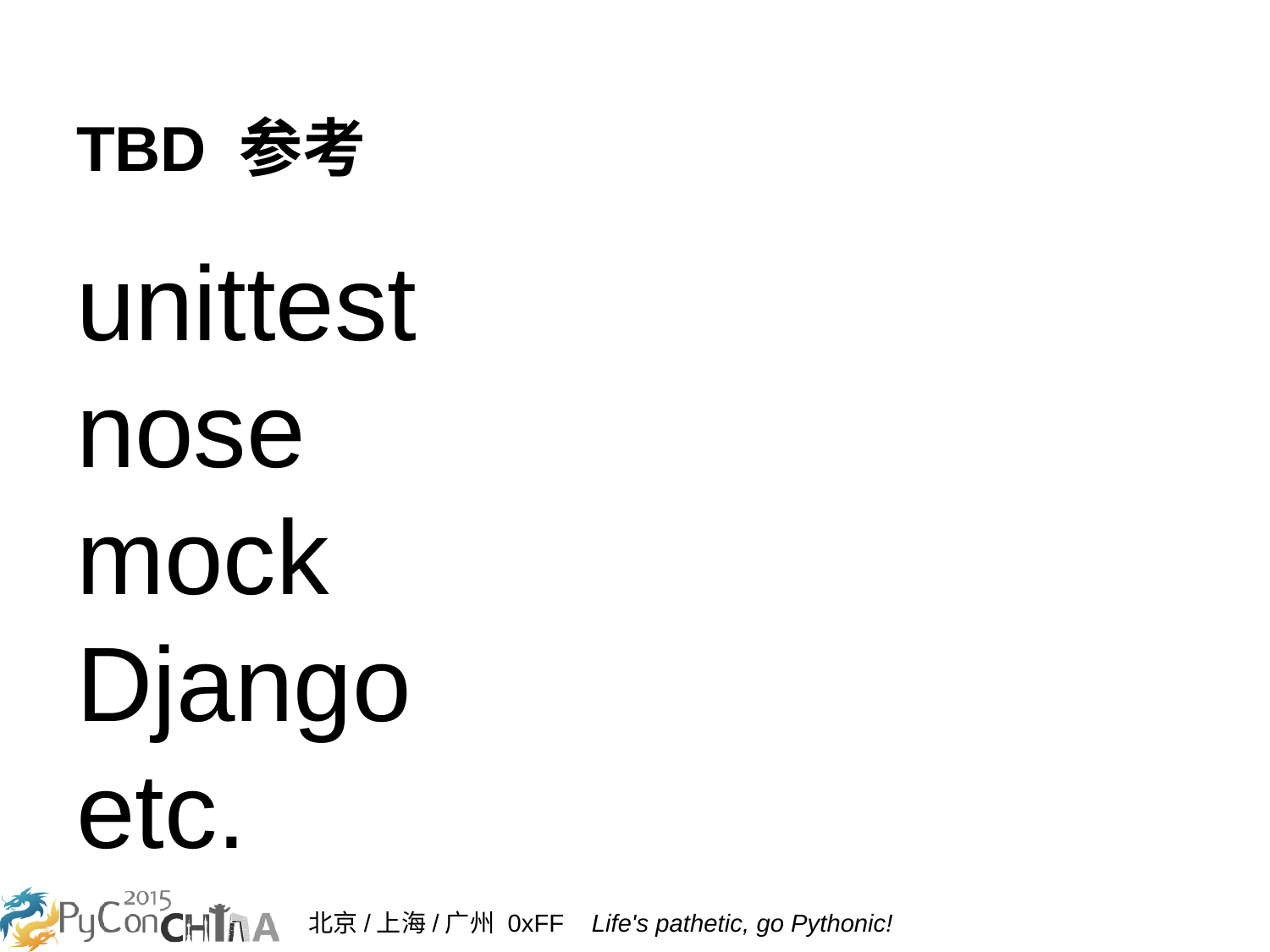

# TBD 参考
unittest
nose
mock
Django
etc.